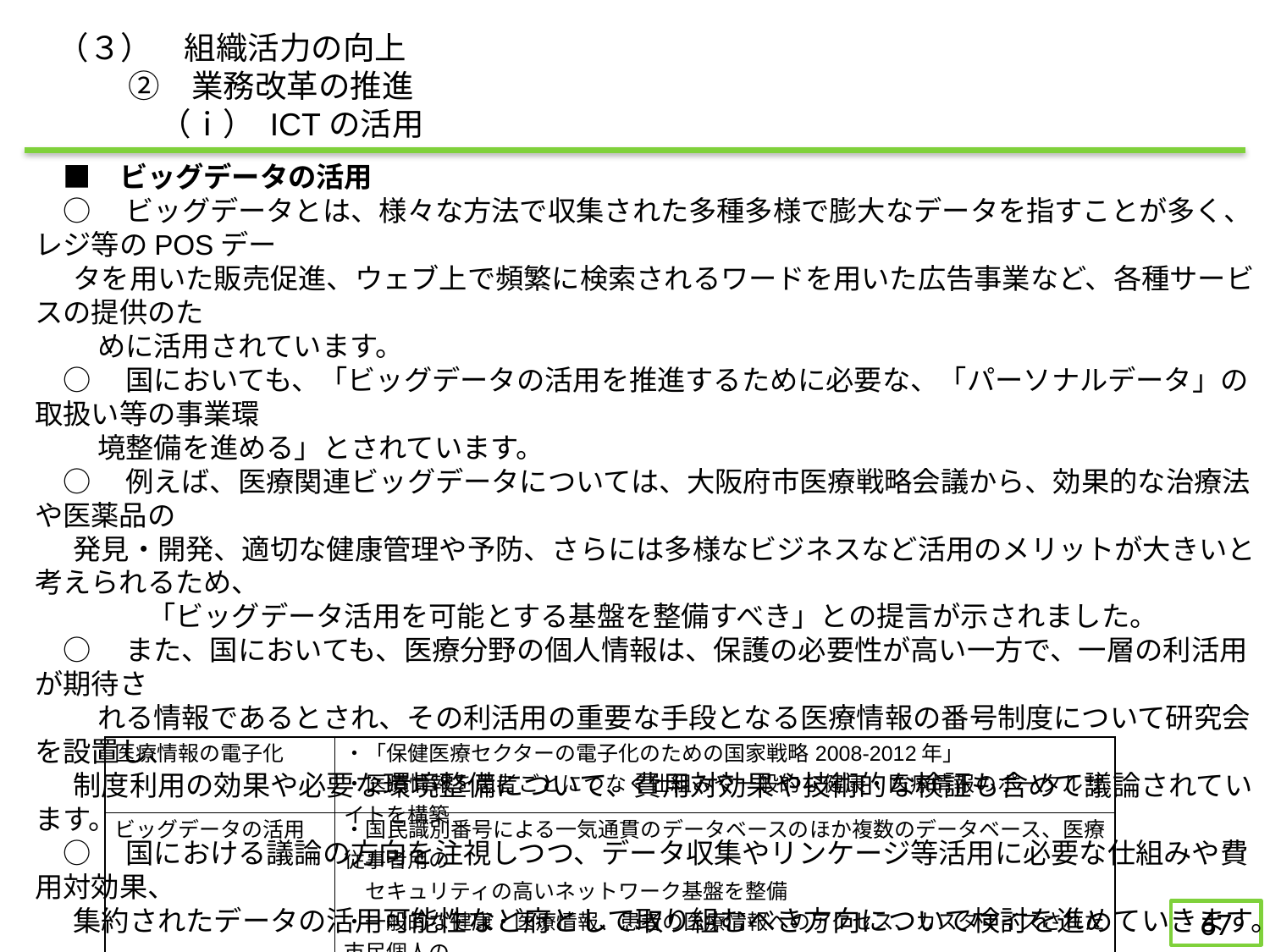

（３）　組織活力の向上
　　 ②　業務改革の推進
　　　 （ⅰ） ICTの活用
　■　ビッグデータの活用
　○　 ビッグデータとは、様々な方法で収集された多種多様で膨大なデータを指すことが多く、レジ等のPOSデー
     タを用いた販売促進、ウェブ上で頻繁に検索されるワードを用いた広告事業など、各種サービスの提供のた
　　 めに活用されています。
　○　 国においても、「ビッグデータの活用を推進するために必要な、「パーソナルデータ」の取扱い等の事業環
　　 境整備を進める」とされています。
　○　 例えば、医療関連ビッグデータについては、大阪府市医療戦略会議から、効果的な治療法や医薬品の
     発見・開発、適切な健康管理や予防、さらには多様なビジネスなど活用のメリットが大きいと考えられるため、
　　　　「ビッグデータ活用を可能とする基盤を整備すべき」との提言が示されました。
　○　 また、国においても、医療分野の個人情報は、保護の必要性が高い一方で、一層の利活用が期待さ
　　 れる情報であるとされ、その利活用の重要な手段となる医療情報の番号制度について研究会を設置し、
     制度利用の効果や必要な環境整備について、費用対効果や技術的な検証も含めて議論されています。
　○　 国における議論の方向を注視しつつ、データ収集やリンケージ等活用に必要な仕組みや費用対効果、
     集約されたデータの活用可能性など府として取り組むべき方向について検討を進めていきます。

　　　　  　【海外の先進事例-デンマーク(人口550万人)の場合】

| 医療情報の電子化 | ・「保健医療セクターの電子化のための国家戦略2008-2012年」 ・医療情報を患者ごとにつなぐ仕組みや一般的な健康・医療情報のポータルサイトを構築 |
| --- | --- |
| ビッグデータの活用 | ・国民識別番号による一気通貫のデータベースのほか複数のデータベース、医療従事者用の 　セキュリティの高いネットワーク基盤を整備 ・一般的な健康・医療情報、患者の医療情報へのアクセス、カスタマイズされた市民個人の 　医療情報管理ツールを整備 |
| プライバシー保護のルール | ・異なる組織に存在する既存システムの横断的連携・統合化を実現するための組織を構築 |
67